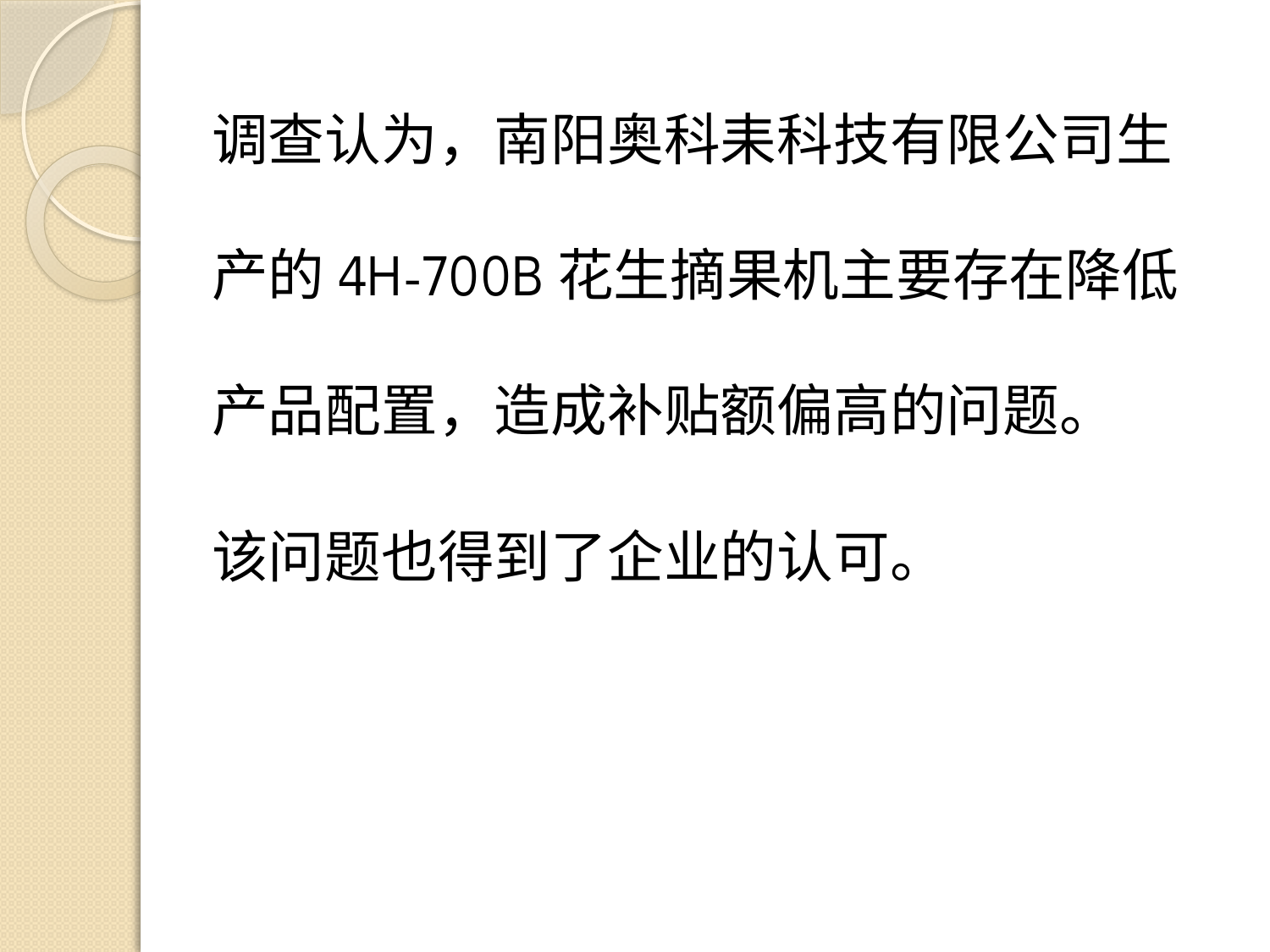

调查认为，南阳奥科耒科技有限公司生产的4H-700B花生摘果机主要存在降低产品配置，造成补贴额偏高的问题。
该问题也得到了企业的认可。